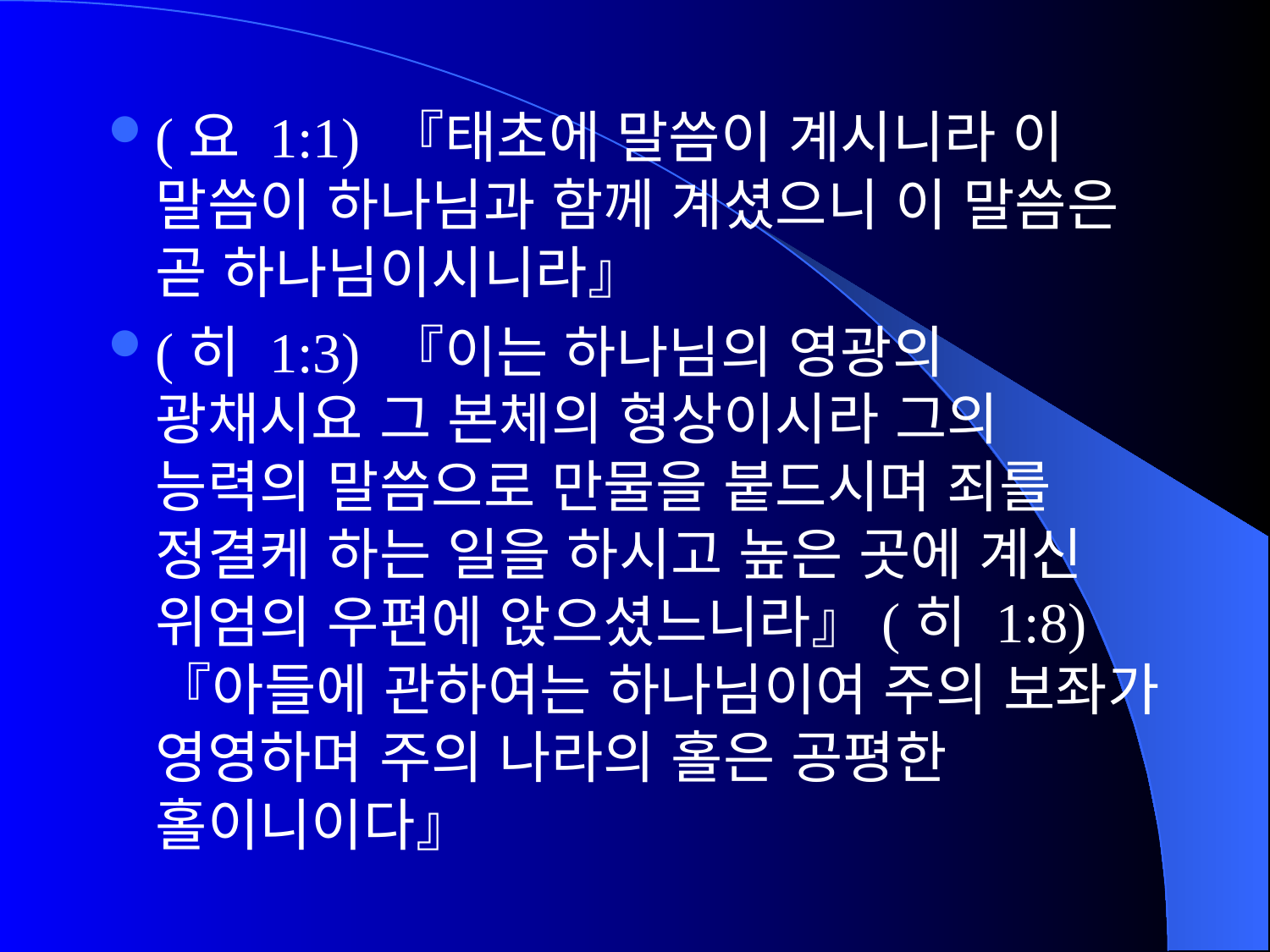

(요 1:1) 『태초에 말씀이 계시니라 이 말씀이 하나님과 함께 계셨으니 이 말씀은 곧 하나님이시니라』
(히 1:3) 『이는 하나님의 영광의 광채시요 그 본체의 형상이시라 그의 능력의 말씀으로 만물을 붙드시며 죄를 정결케 하는 일을 하시고 높은 곳에 계신 위엄의 우편에 앉으셨느니라』(히 1:8) 『아들에 관하여는 하나님이여 주의 보좌가 영영하며 주의 나라의 홀은 공평한 홀이니이다』